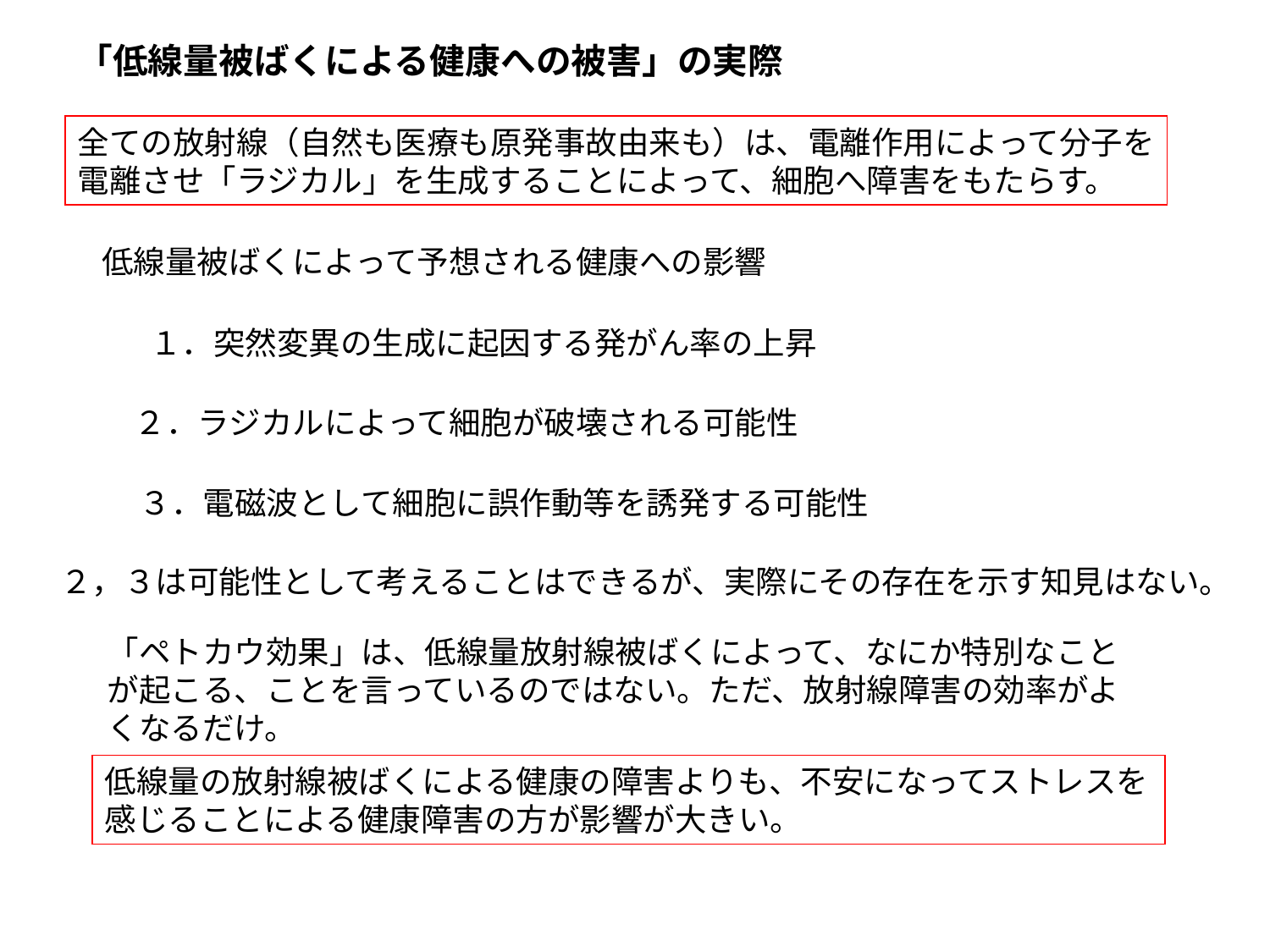

「低線量被ばくによる健康への被害」の実際
全ての放射線（自然も医療も原発事故由来も）は、電離作用によって分子を
電離させ「ラジカル」を生成することによって、細胞へ障害をもたらす。
低線量被ばくによって予想される健康への影響
１．突然変異の生成に起因する発がん率の上昇
２．ラジカルによって細胞が破壊される可能性
３．電磁波として細胞に誤作動等を誘発する可能性
２，３は可能性として考えることはできるが、実際にその存在を示す知見はない。
「ペトカウ効果」は、低線量放射線被ばくによって、なにか特別なことが起こる、ことを言っているのではない。ただ、放射線障害の効率がよくなるだけ。
低線量の放射線被ばくによる健康の障害よりも、不安になってストレスを感じることによる健康障害の方が影響が大きい。